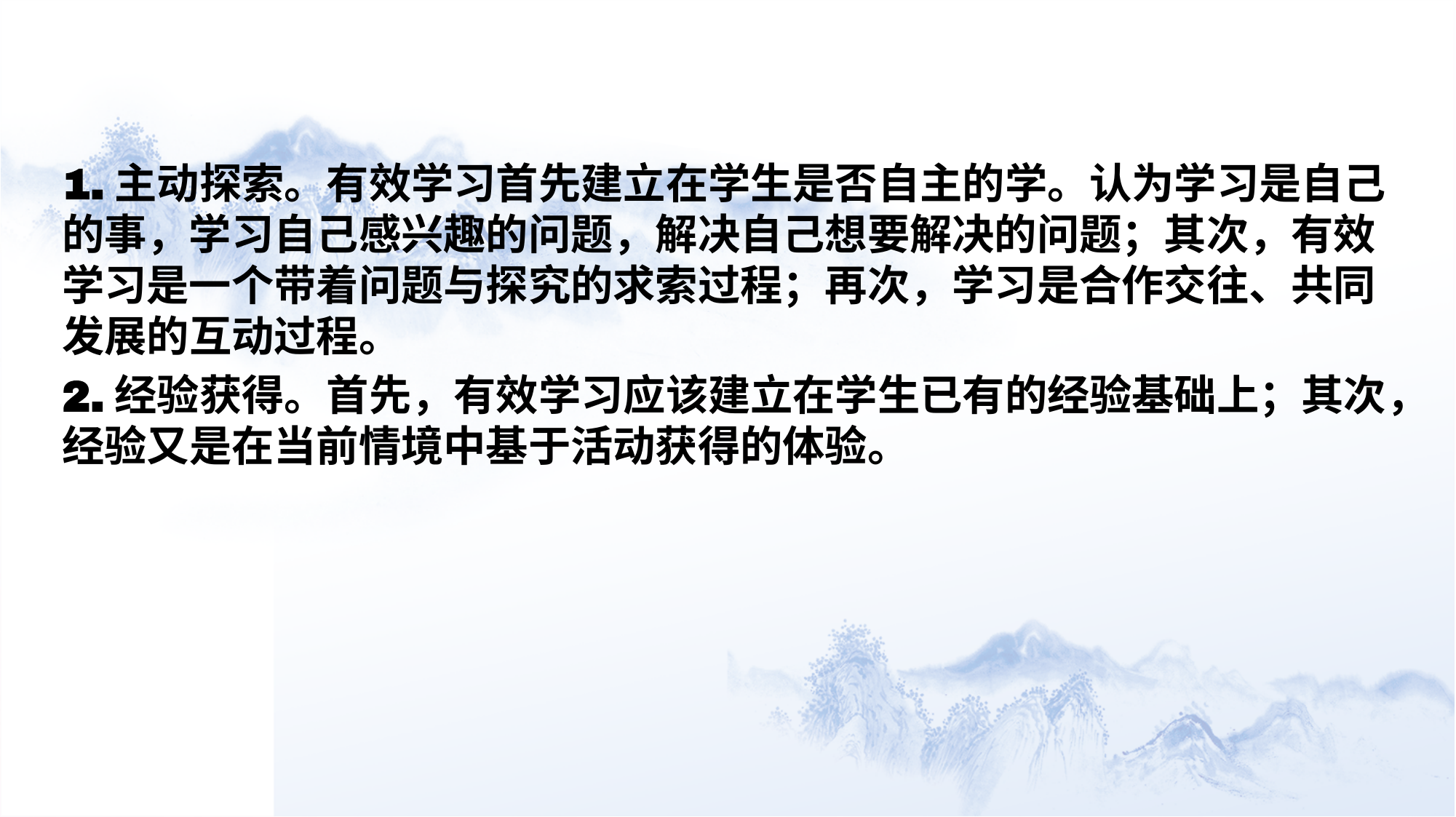

1.主动探索。有效学习首先建立在学生是否自主的学。认为学习是自己的事，学习自己感兴趣的问题，解决自己想要解决的问题；其次，有效学习是一个带着问题与探究的求索过程；再次，学习是合作交往、共同发展的互动过程。
2.经验获得。首先，有效学习应该建立在学生已有的经验基础上；其次，经验又是在当前情境中基于活动获得的体验。